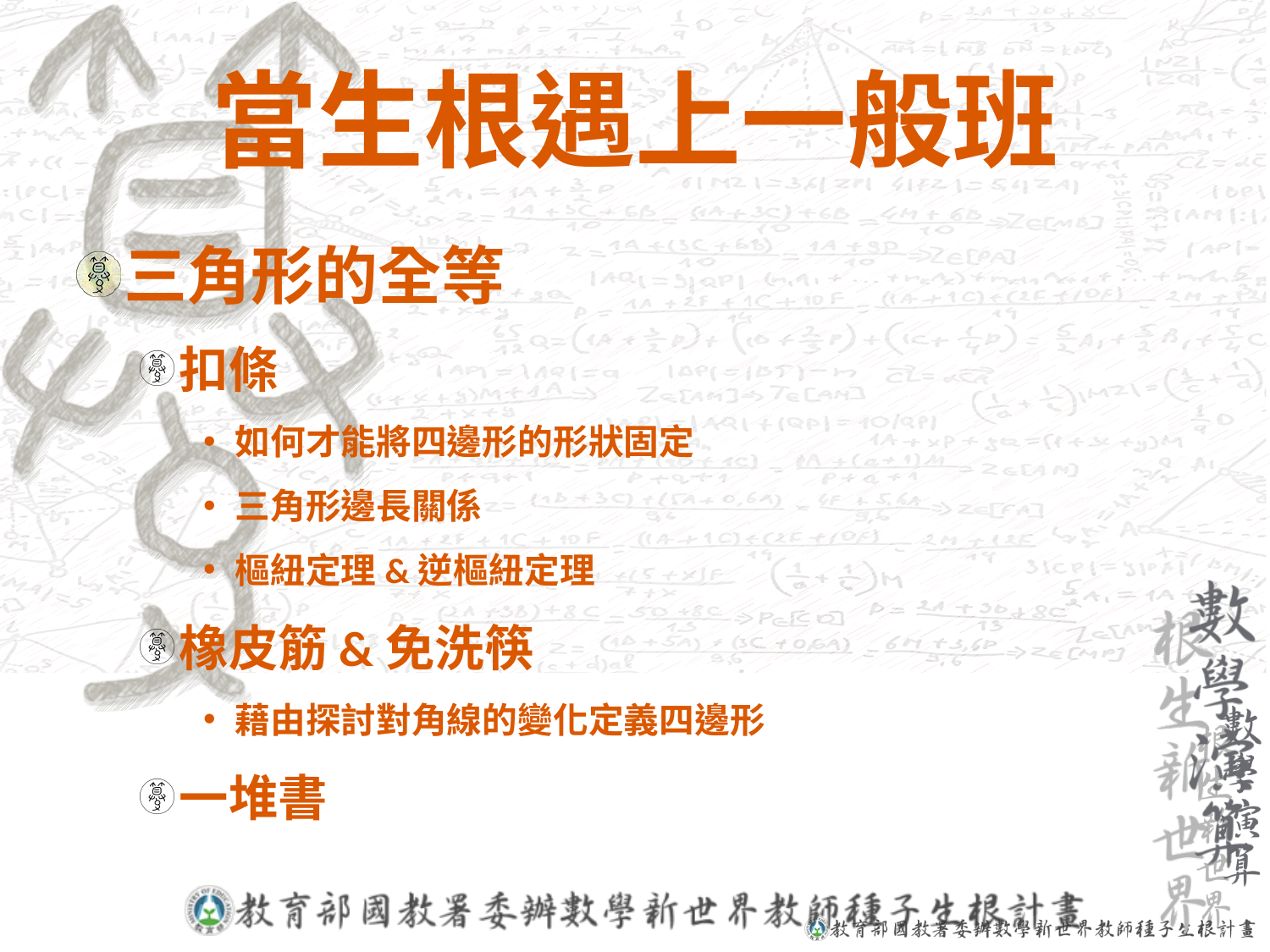

當生根遇上一般班
三角形的全等
扣條
如何才能將四邊形的形狀固定
三角形邊長關係
樞紐定理&逆樞紐定理
橡皮筋&免洗筷
藉由探討對角線的變化定義四邊形
一堆書